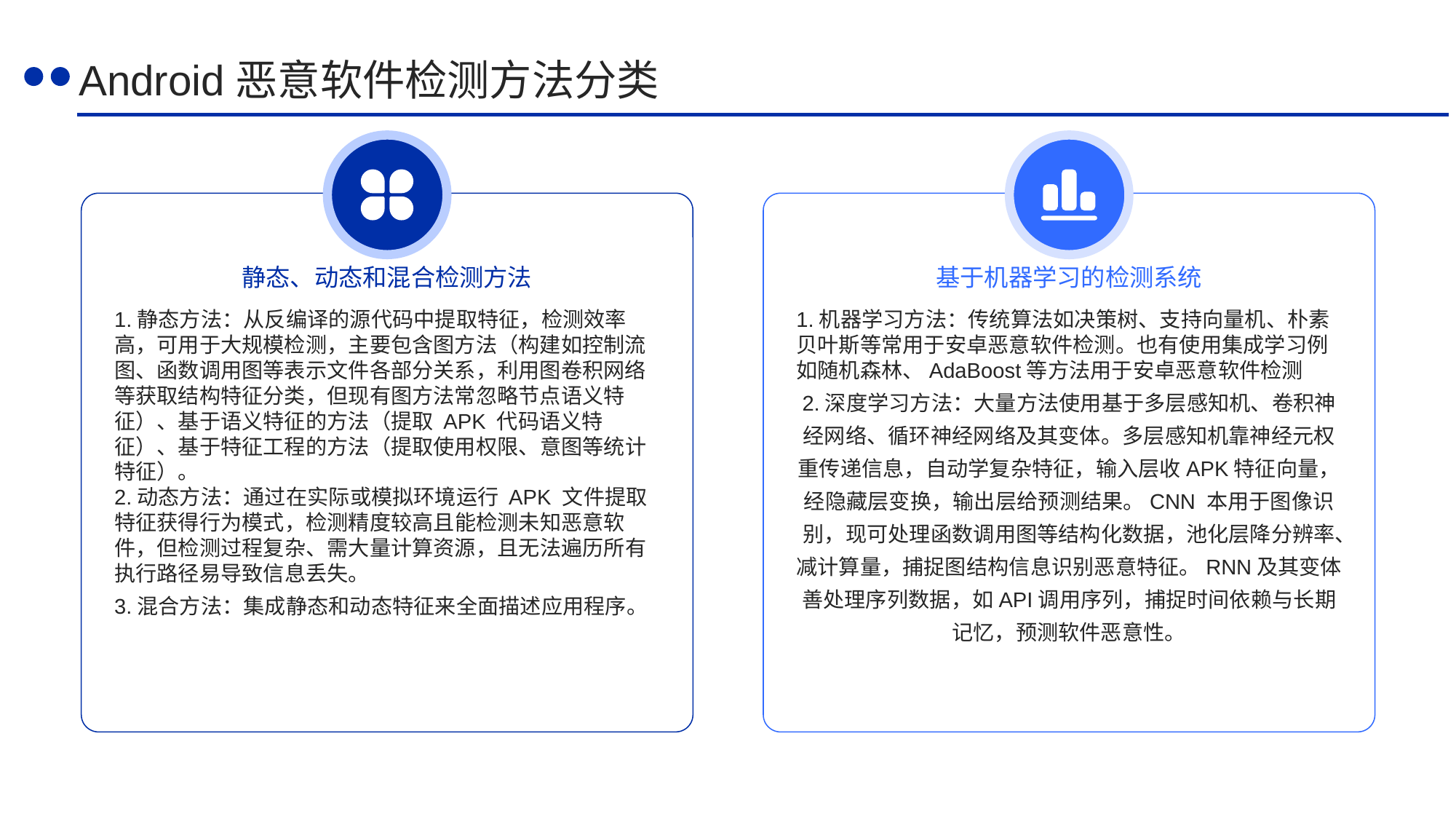

Android恶意软件检测方法分类

静态、动态和混合检测方法
基于机器学习的检测系统
1.静态方法：从反编译的源代码中提取特征，检测效率高，可用于大规模检测，主要包含图方法（构建如控制流图、函数调用图等表示文件各部分关系，利用图卷积网络等获取结构特征分类，但现有图方法常忽略节点语义特征）、基于语义特征的方法（提取 APK 代码语义特征）、基于特征工程的方法（提取使用权限、意图等统计特征）。
2.动态方法：通过在实际或模拟环境运行 APK 文件提取特征获得行为模式，检测精度较高且能检测未知恶意软件，但检测过程复杂、需大量计算资源，且无法遍历所有执行路径易导致信息丢失。
3.混合方法：集成静态和动态特征来全面描述应用程序。
1.机器学习方法：传统算法如决策树、支持向量机、朴素贝叶斯等常用于安卓恶意软件检测。也有使用集成学习例如随机森林、AdaBoost等方法用于安卓恶意软件检测
2.深度学习方法：大量方法使用基于多层感知机、卷积神经网络、循环神经网络及其变体。多层感知机靠神经元权重传递信息，自动学复杂特征，输入层收APK特征向量，经隐藏层变换，输出层给预测结果。CNN 本用于图像识别，现可处理函数调用图等结构化数据，池化层降分辨率、减计算量，捕捉图结构信息识别恶意特征。RNN及其变体善处理序列数据，如API调用序列，捕捉时间依赖与长期记忆，预测软件恶意性。